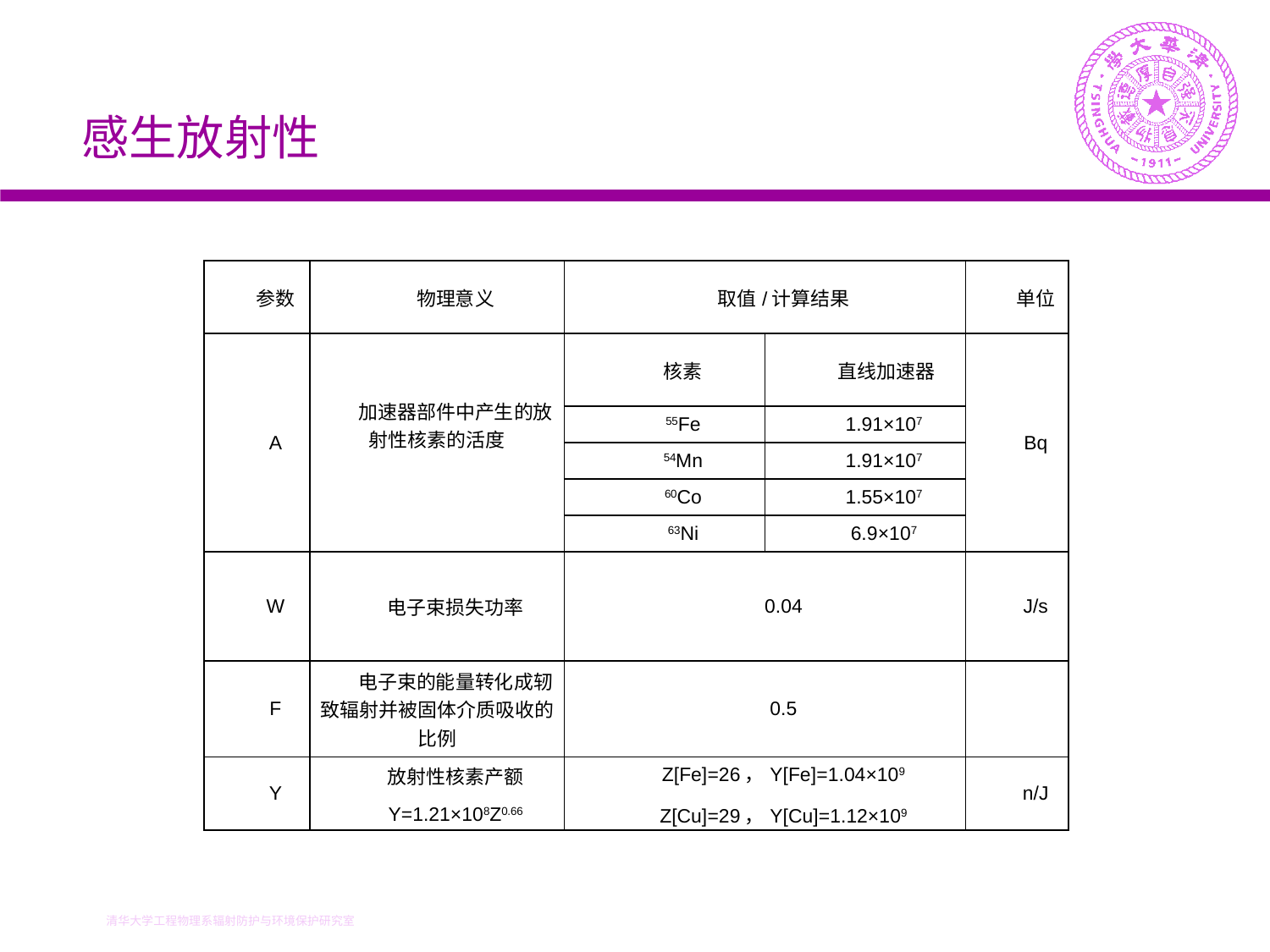

感生放射性
| 参数 | 物理意义 | 取值/计算结果 |  | 单位 |
| --- | --- | --- | --- | --- |
| A | 加速器部件中产生的放射性核素的活度 | 核素 | 直线加速器 | Bq |
|  |  | 55Fe | 1.91×107 |  |
|  |  | 54Mn | 1.91×107 |  |
|  |  | 60Co | 1.55×107 |  |
|  |  | 63Ni | 6.9×107 |  |
| W | 电子束损失功率 | 0.04 |  | J/s |
| F | 电子束的能量转化成轫致辐射并被固体介质吸收的比例 | 0.5 |  |  |
| Y | 放射性核素产额 Y=1.21×108Z0.66 | Z[Fe]=26，Y[Fe]=1.04×109 Z[Cu]=29，Y[Cu]=1.12×109 |  | n/J |
43